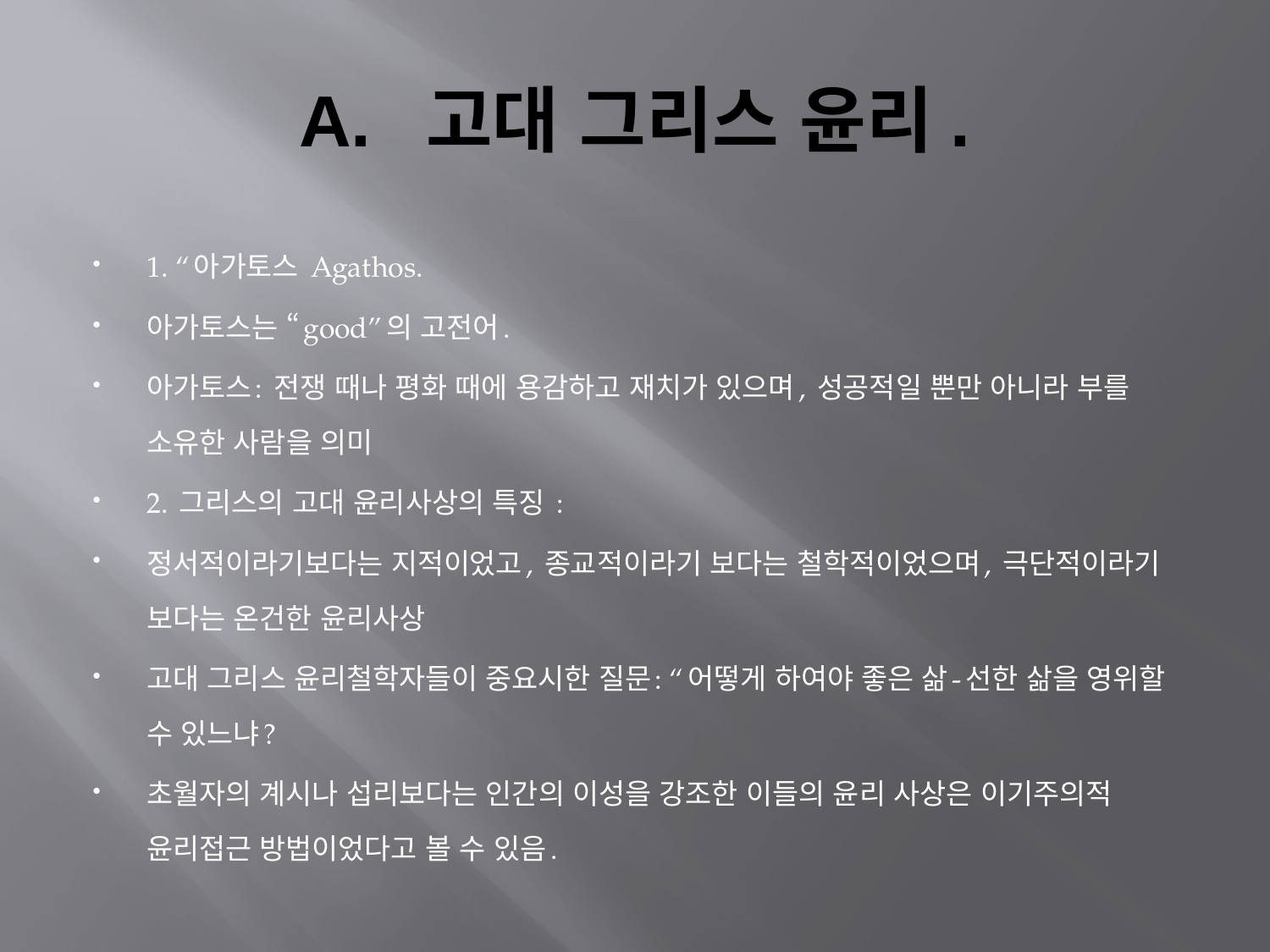

# A.	고대 그리스 윤리.
1. “아가토스 Agathos.
아가토스는 “good”의 고전어.
아가토스: 전쟁 때나 평화 때에 용감하고 재치가 있으며, 성공적일 뿐만 아니라 부를 소유한 사람을 의미
2. 그리스의 고대 윤리사상의 특징 :
정서적이라기보다는 지적이었고, 종교적이라기 보다는 철학적이었으며, 극단적이라기 보다는 온건한 윤리사상
고대 그리스 윤리철학자들이 중요시한 질문: “어떻게 하여야 좋은 삶-선한 삶을 영위할 수 있느냐?
초월자의 계시나 섭리보다는 인간의 이성을 강조한 이들의 윤리 사상은 이기주의적 윤리접근 방법이었다고 볼 수 있음.